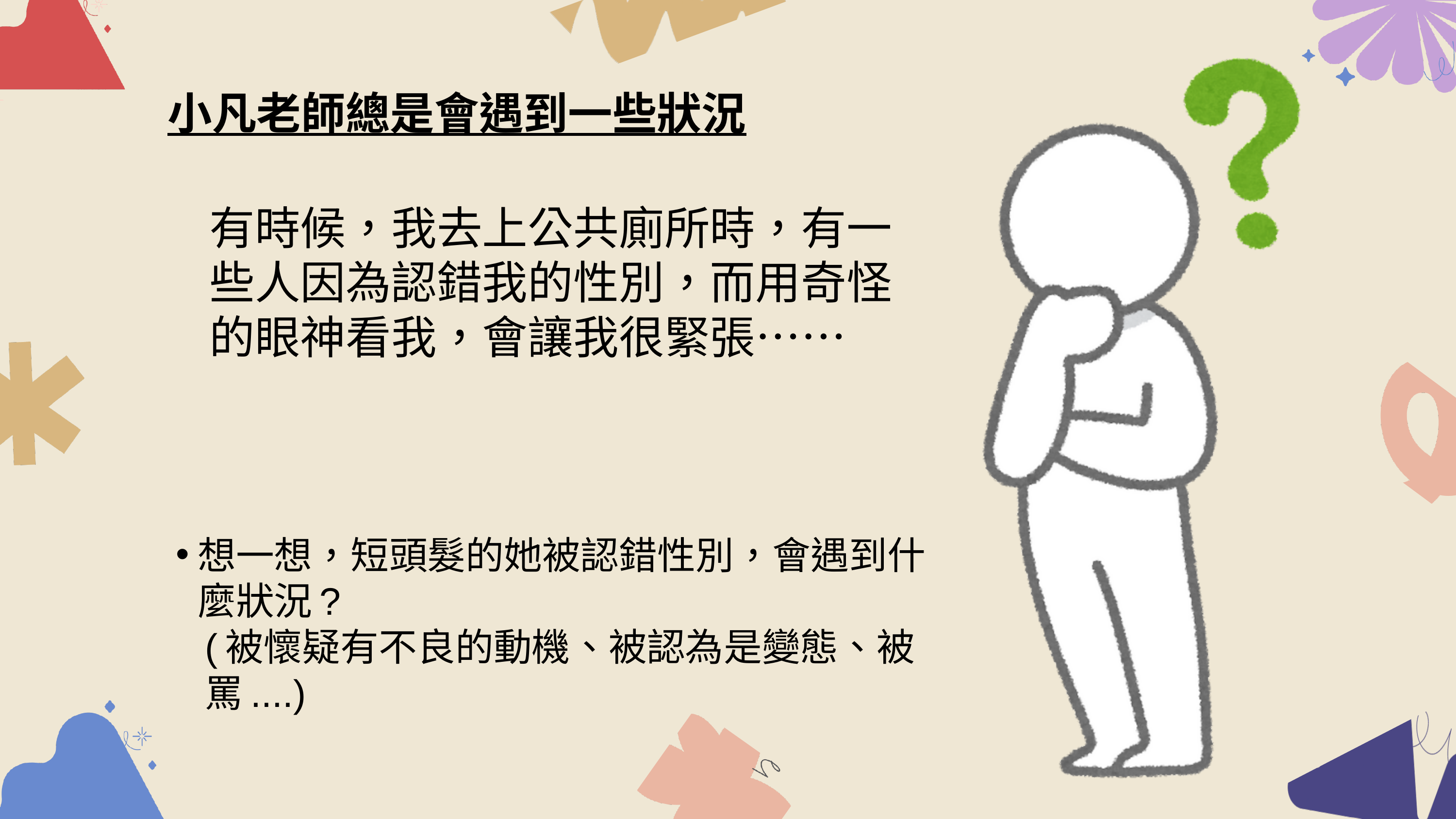

# 小凡老師總是會遇到一些狀況
有時候，我去上公共廁所時，有一些人因為認錯我的性別，而用奇怪的眼神看我，會讓我很緊張……

想一想，短頭髮的她被認錯性別，會遇到什麼狀況?
(被懷疑有不良的動機、被認為是變態、被罵....)